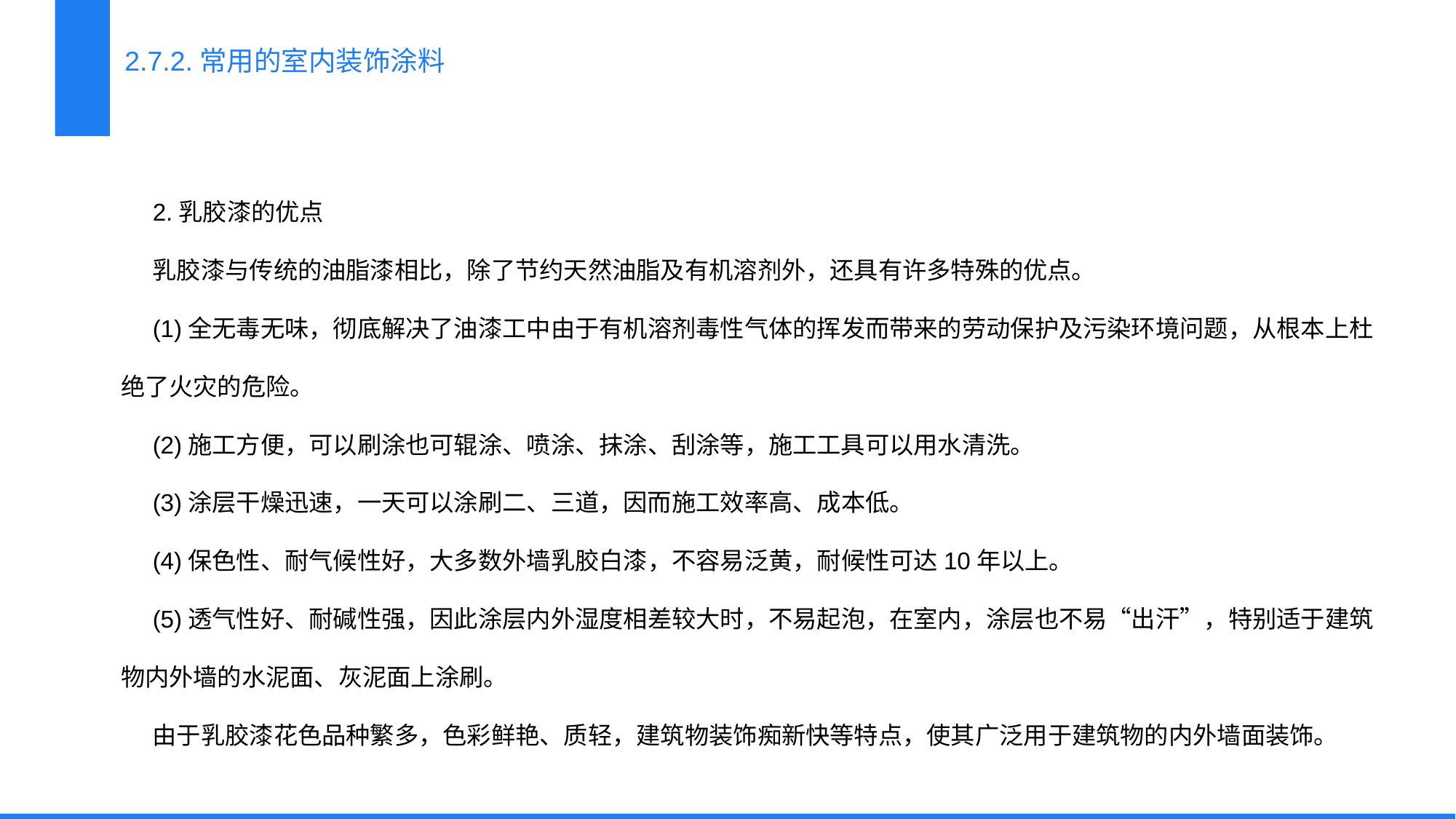

2.7.2.常用的室内装饰涂料

2.乳胶漆的优点
乳胶漆与传统的油脂漆相比，除了节约天然油脂及有机溶剂外，还具有许多特殊的优点。
(1)全无毒无味，彻底解决了油漆工中由于有机溶剂毒性气体的挥发而带来的劳动保护及污染环境问题，从根本上杜绝了火灾的危险。
(2)施工方便，可以刷涂也可辊涂、喷涂、抹涂、刮涂等，施工工具可以用水清洗。
(3)涂层干燥迅速，一天可以涂刷二、三道，因而施工效率高、成本低。
(4)保色性、耐气候性好，大多数外墙乳胶白漆，不容易泛黄，耐候性可达10年以上。
(5)透气性好、耐碱性强，因此涂层内外湿度相差较大时，不易起泡，在室内，涂层也不易“出汗”，特别适于建筑物内外墙的水泥面、灰泥面上涂刷。
由于乳胶漆花色品种繁多，色彩鲜艳、质轻，建筑物装饰痴新快等特点，使其广泛用于建筑物的内外墙面装饰。